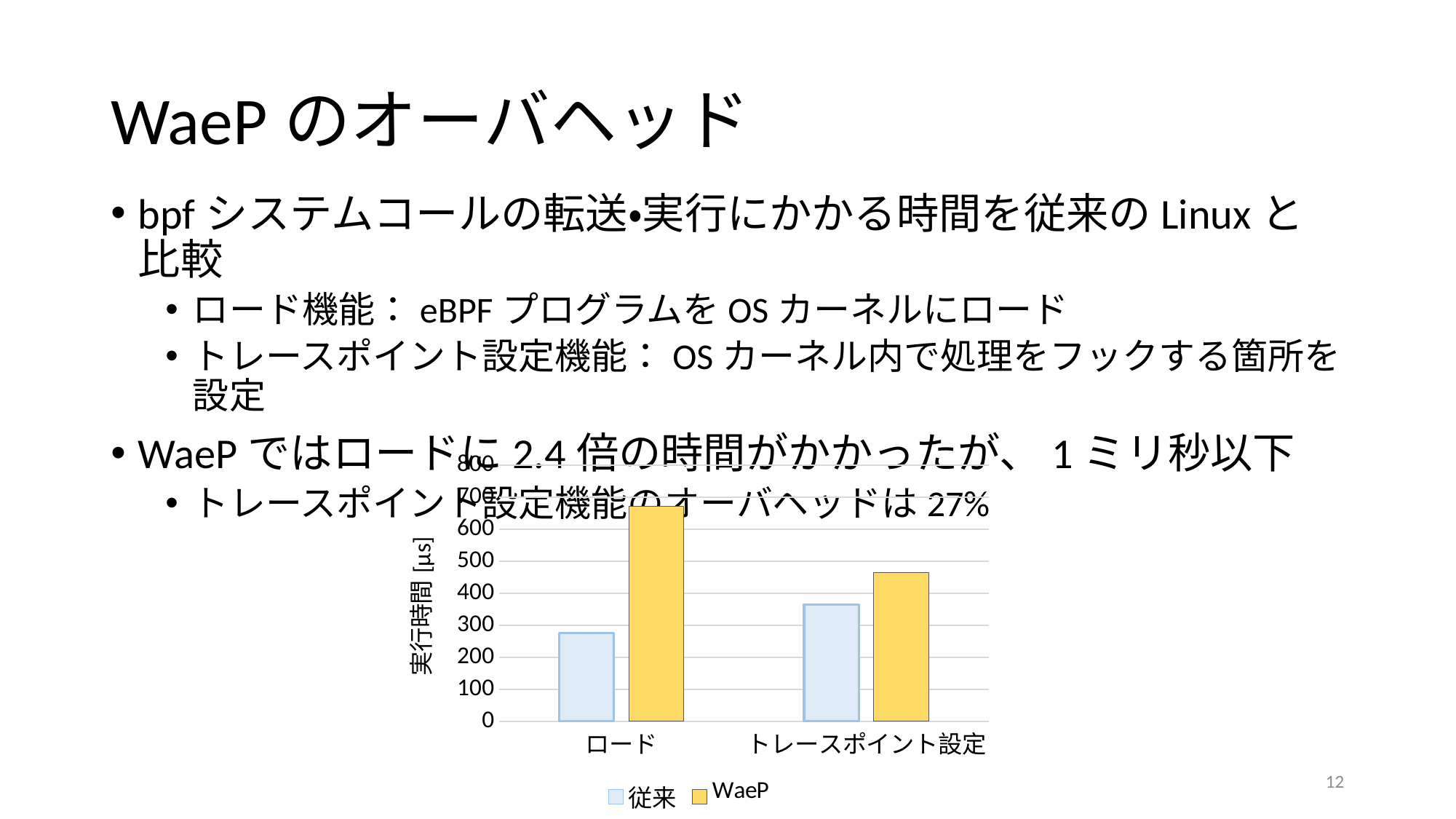

# WaePのオーバヘッド
bpfシステムコールの転送・実行にかかる時間を従来のLinuxと比較
ロード機能：eBPFプログラムをOSカーネルにロード
トレースポイント設定機能：OSカーネル内で処理をフックする箇所を設定
WaePではロードに2.4倍の時間がかかったが、1ミリ秒以下
トレースポイント設定機能のオーバヘッドは27%

### Chart

| Category | 従来 | WaeP |
|---|---|---|
| ロード | 275.0 | 671.0 |
| トレースポイント設定 | 364.0 | 464.0 |
12